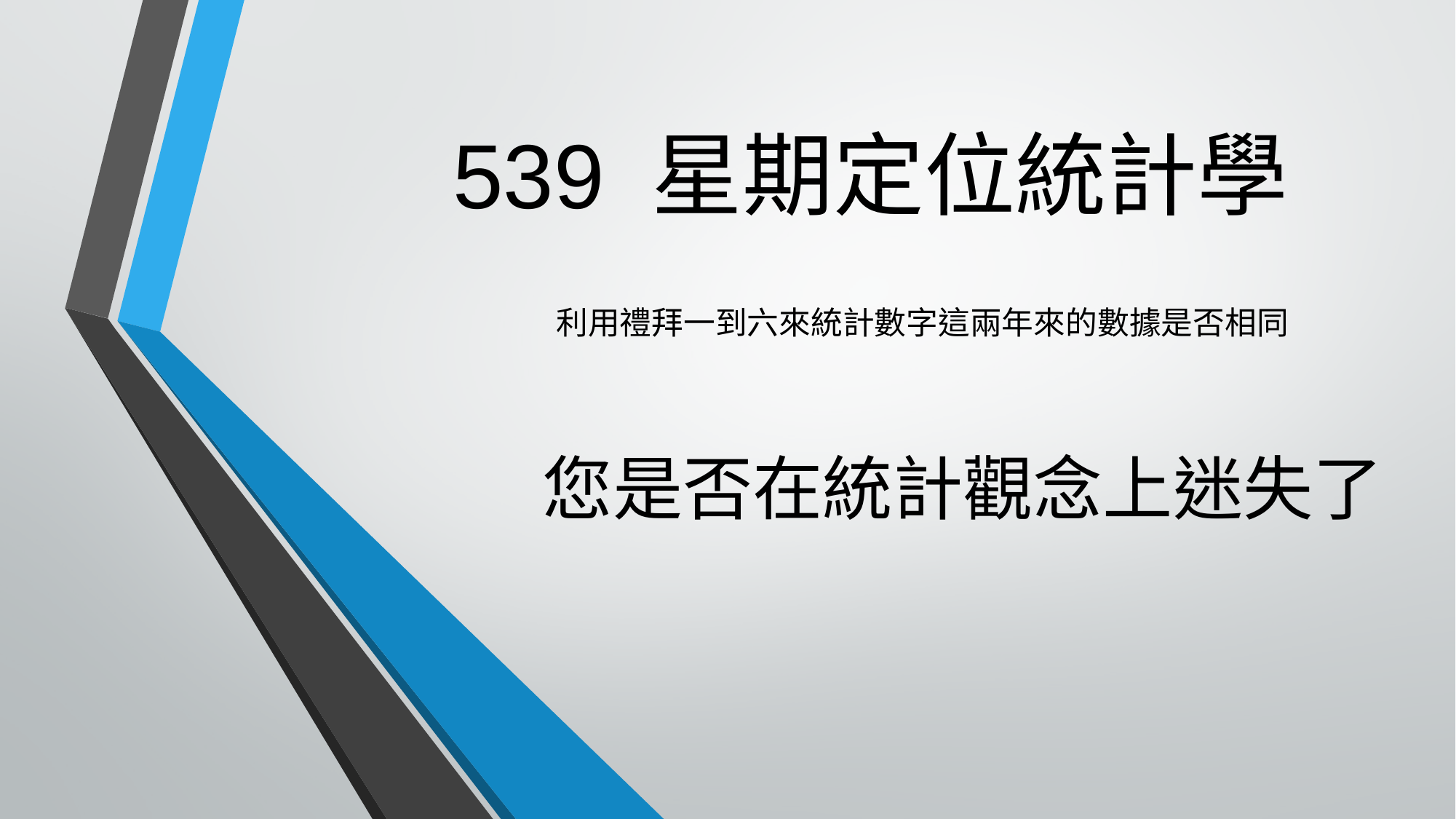

# 539 星期定位統計學
利用禮拜一到六來統計數字這兩年來的數據是否相同
您是否在統計觀念上迷失了